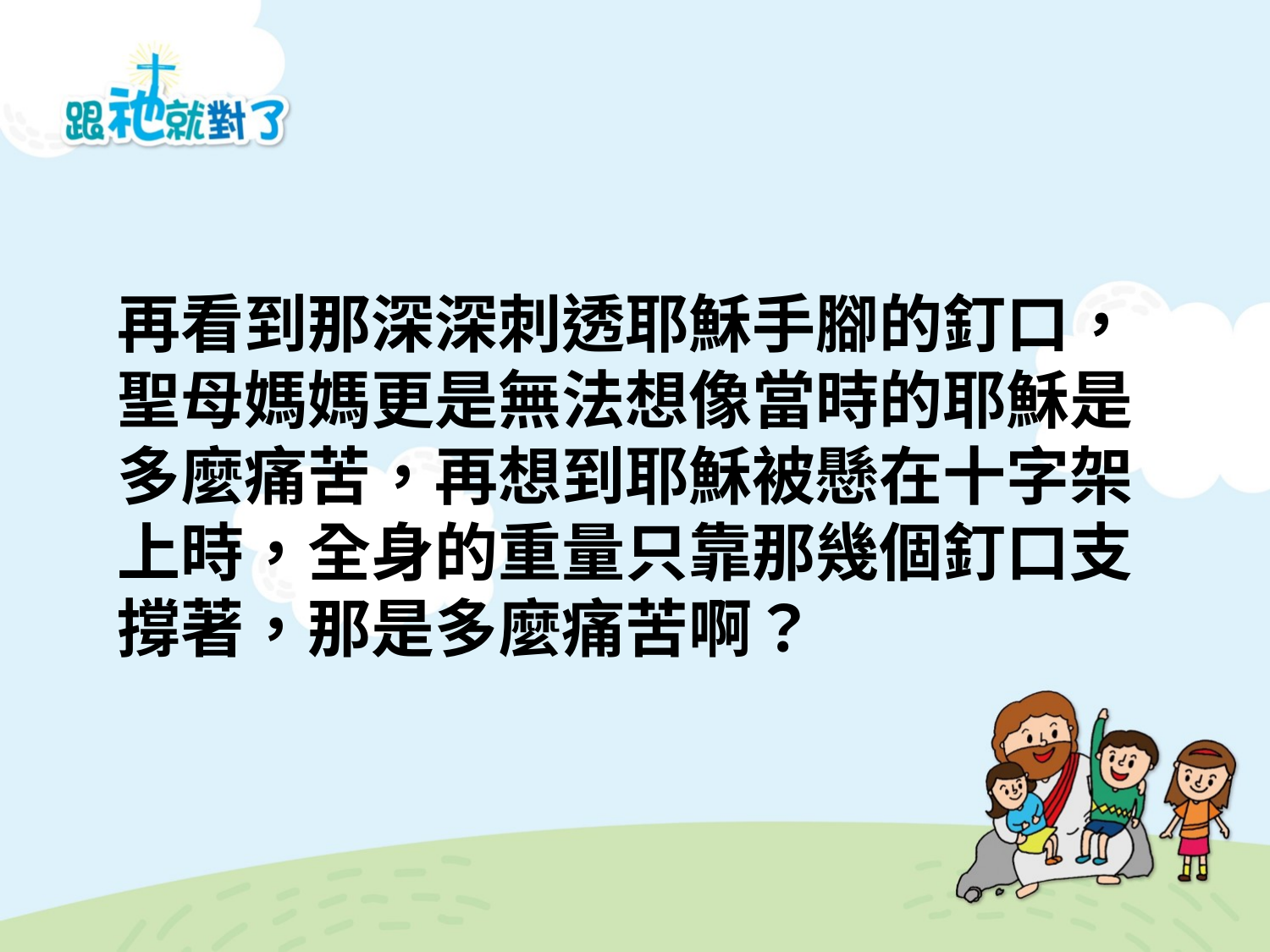

再看到那深深刺透耶穌手腳的釘口，聖母媽媽更是無法想像當時的耶穌是多麼痛苦，再想到耶穌被懸在十字架上時，全身的重量只靠那幾個釘口支撐著，那是多麼痛苦啊？